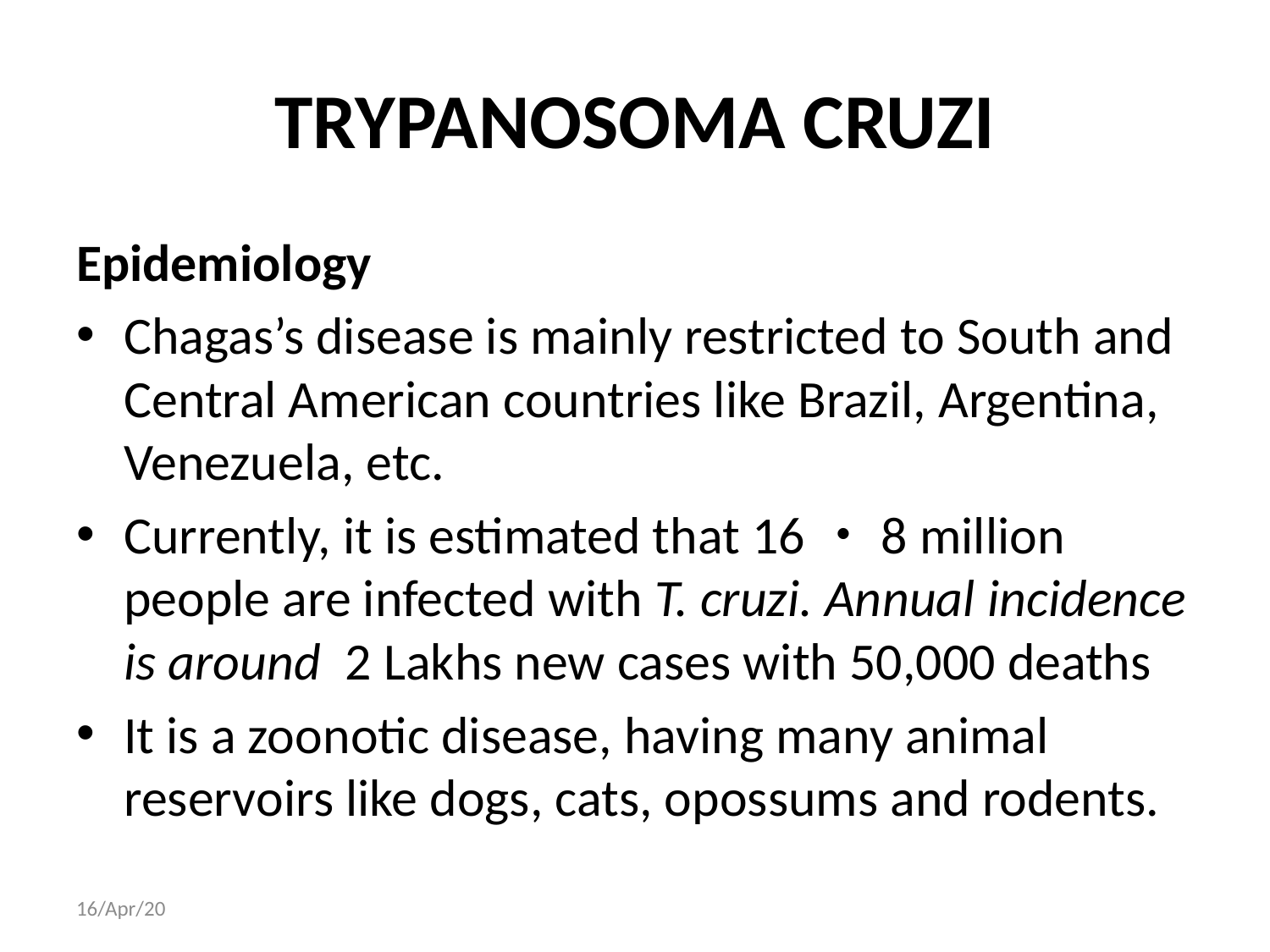

# TRYPANOSOMA CRUZI
Epidemiology
Chagas’s disease is mainly restricted to South and Central American countries like Brazil, Argentina, Venezuela, etc.
Currently, it is estimated that 16・8 million people are infected with T. cruzi. Annual incidence is around  2 Lakhs new cases with 50,000 deaths
It is a zoonotic disease, having many animal reservoirs like dogs, cats, opossums and rodents.
16/Apr/20